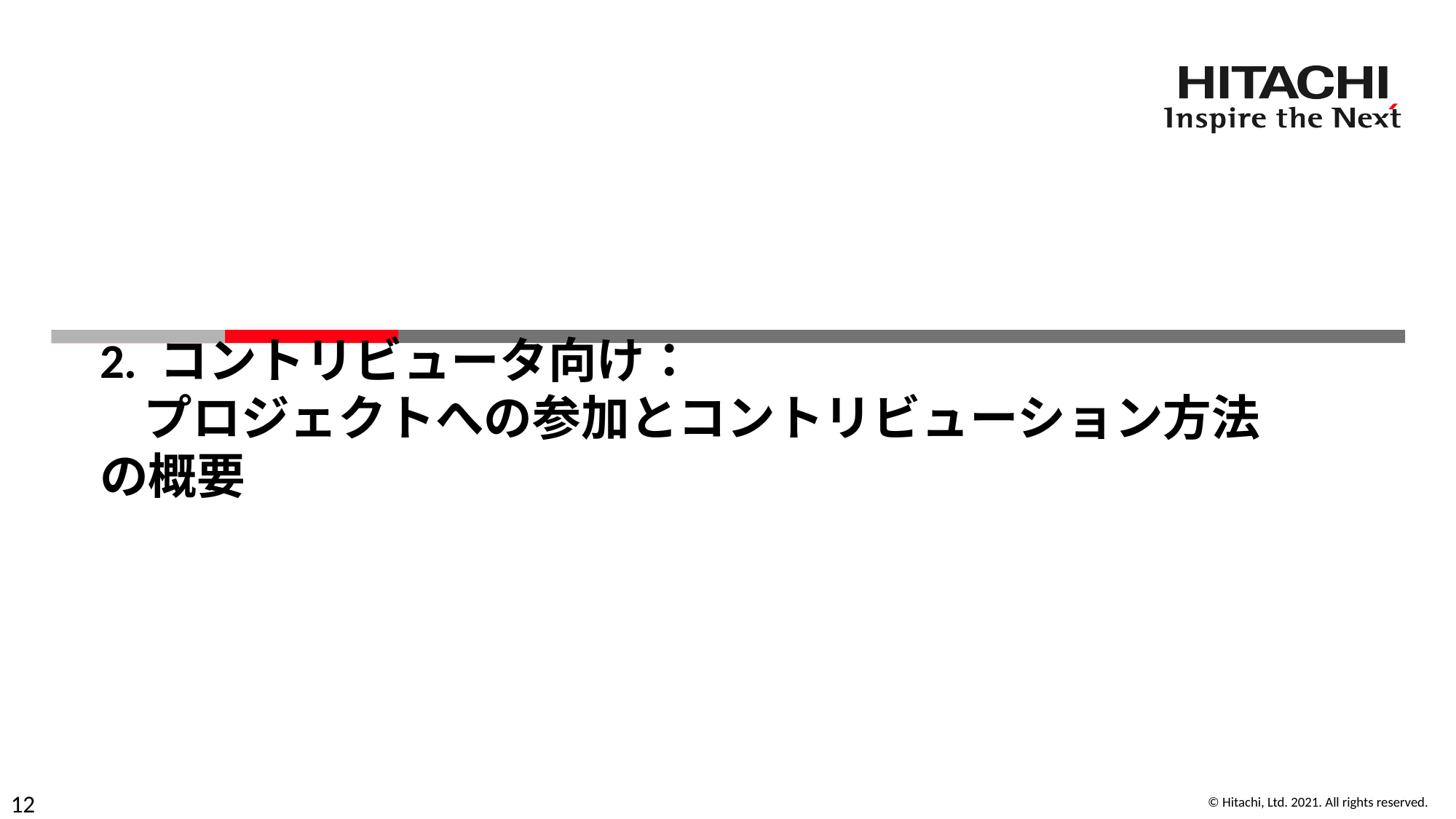

# 2. コントリビュータ向け： プロジェクトへの参加とコントリビューション方法の概要